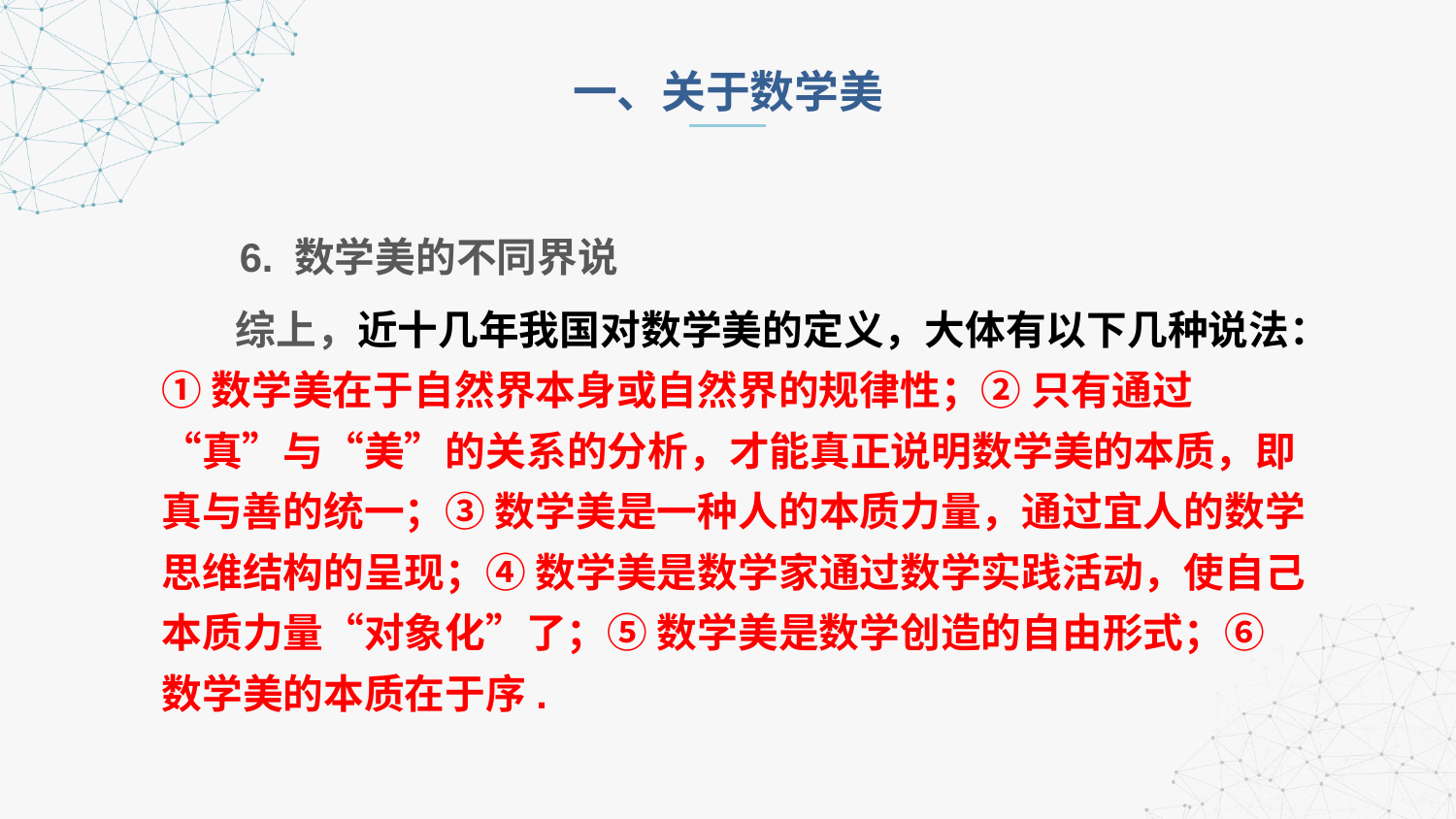

一、关于数学美
       6. 数学美的不同界说
       综上，近十几年我国对数学美的定义，大体有以下几种说法：① 数学美在于自然界本身或自然界的规律性；② 只有通过“真”与“美”的关系的分析，才能真正说明数学美的本质，即真与善的统一；③ 数学美是一种人的本质力量，通过宜人的数学思维结构的呈现；④ 数学美是数学家通过数学实践活动，使自己本质力量“对象化”了；⑤ 数学美是数学创造的自由形式；⑥ 数学美的本质在于序.